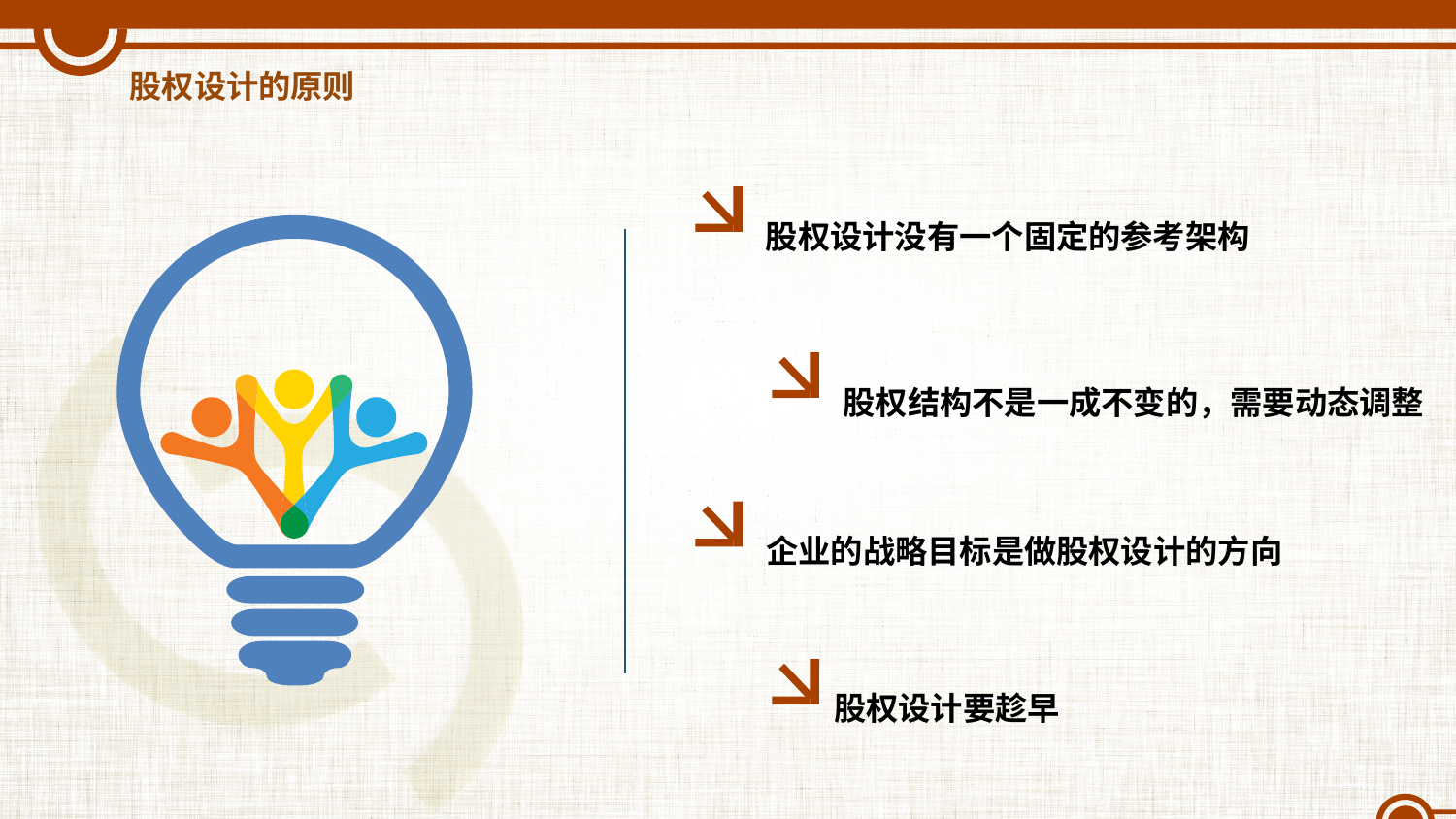

股权设计的原则

股权设计没有一个固定的参考架构

股权结构不是一成不变的，需要动态调整

企业的战略目标是做股权设计的方向

股权设计要趁早